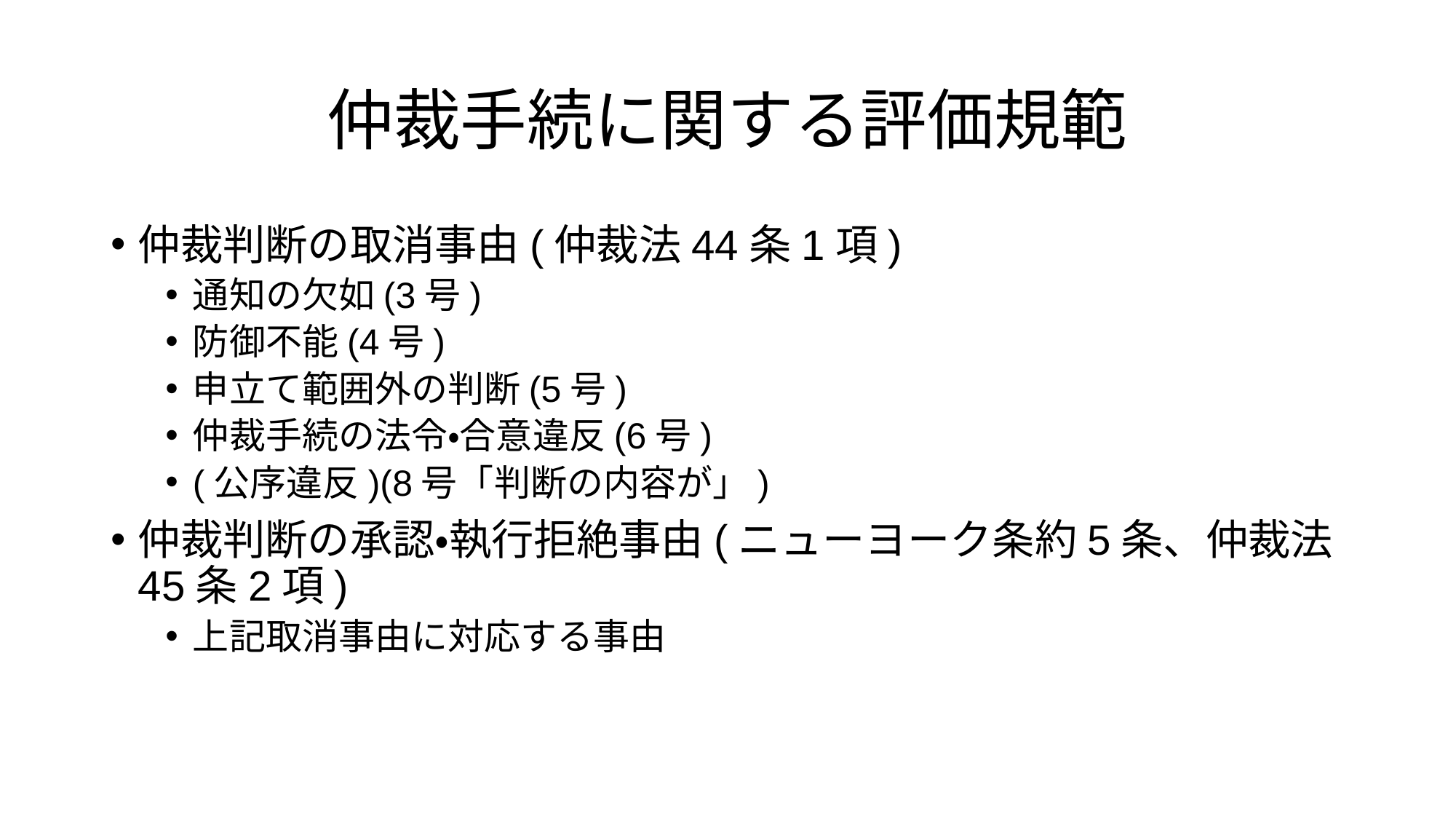

# 仲裁手続に関する評価規範
仲裁判断の取消事由(仲裁法44条1項)
通知の欠如(3号)
防御不能(4号)
申立て範囲外の判断(5号)
仲裁手続の法令・合意違反(6号)
(公序違反)(8号「判断の内容が」)
仲裁判断の承認・執行拒絶事由(ニューヨーク条約5条、仲裁法45条2項)
上記取消事由に対応する事由